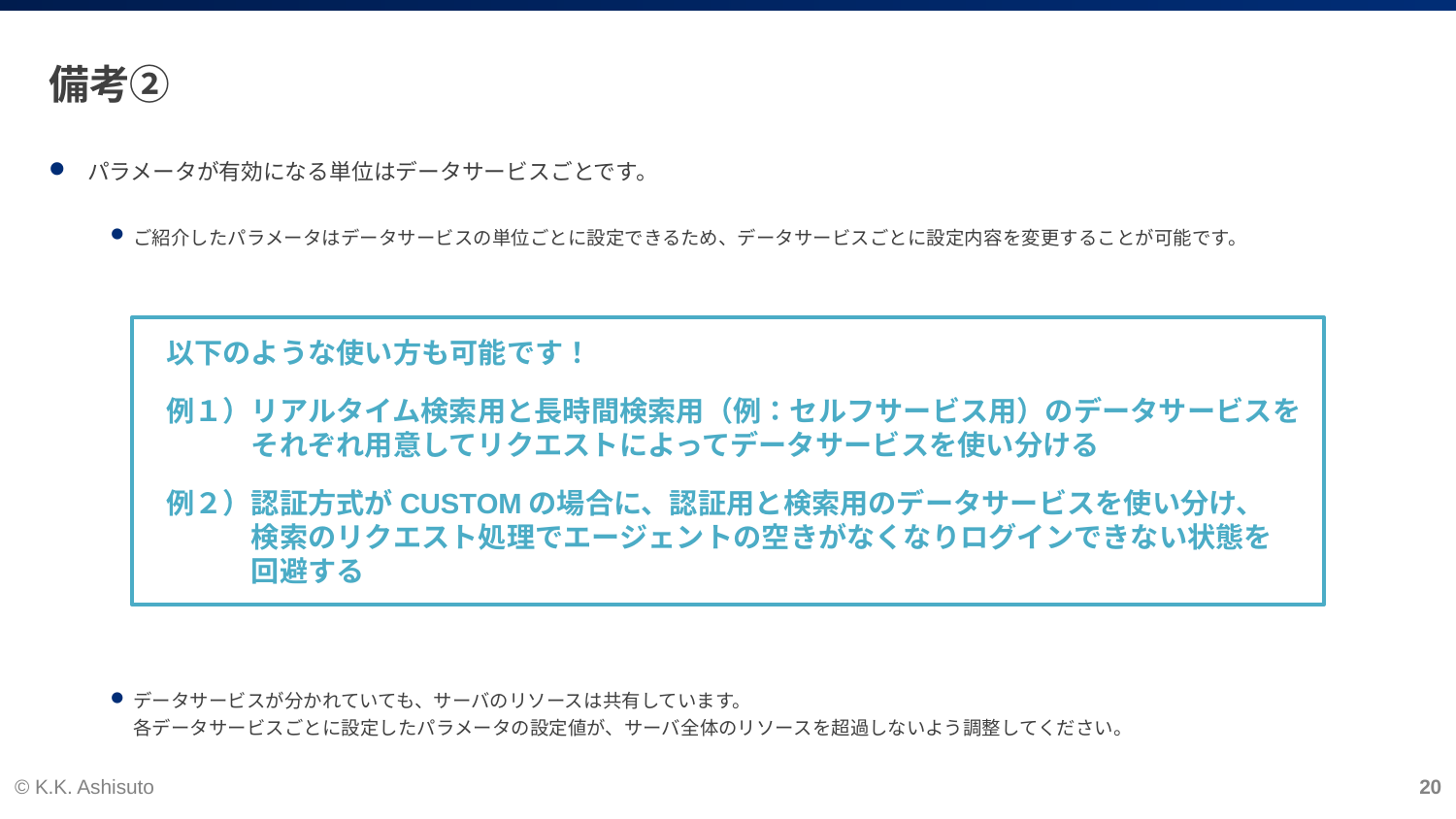

# 備考②
パラメータが有効になる単位はデータサービスごとです。

ご紹介したパラメータはデータサービスの単位ごとに設定できるため、データサービスごとに設定内容を変更することが可能です。

データサービスが分かれていても、サーバのリソースは共有しています。
各データサービスごとに設定したパラメータの設定値が、サーバ全体のリソースを超過しないよう調整してください。

以下のような使い方も可能です！
例１）リアルタイム検索用と長時間検索用（例：セルフサービス用）のデータサービスを
　　　それぞれ用意してリクエストによってデータサービスを使い分ける
例２）認証方式がCUSTOMの場合に、認証用と検索用のデータサービスを使い分け、
　　　検索のリクエスト処理でエージェントの空きがなくなりログインできない状態を
　　　回避する
© K.K. Ashisuto
20